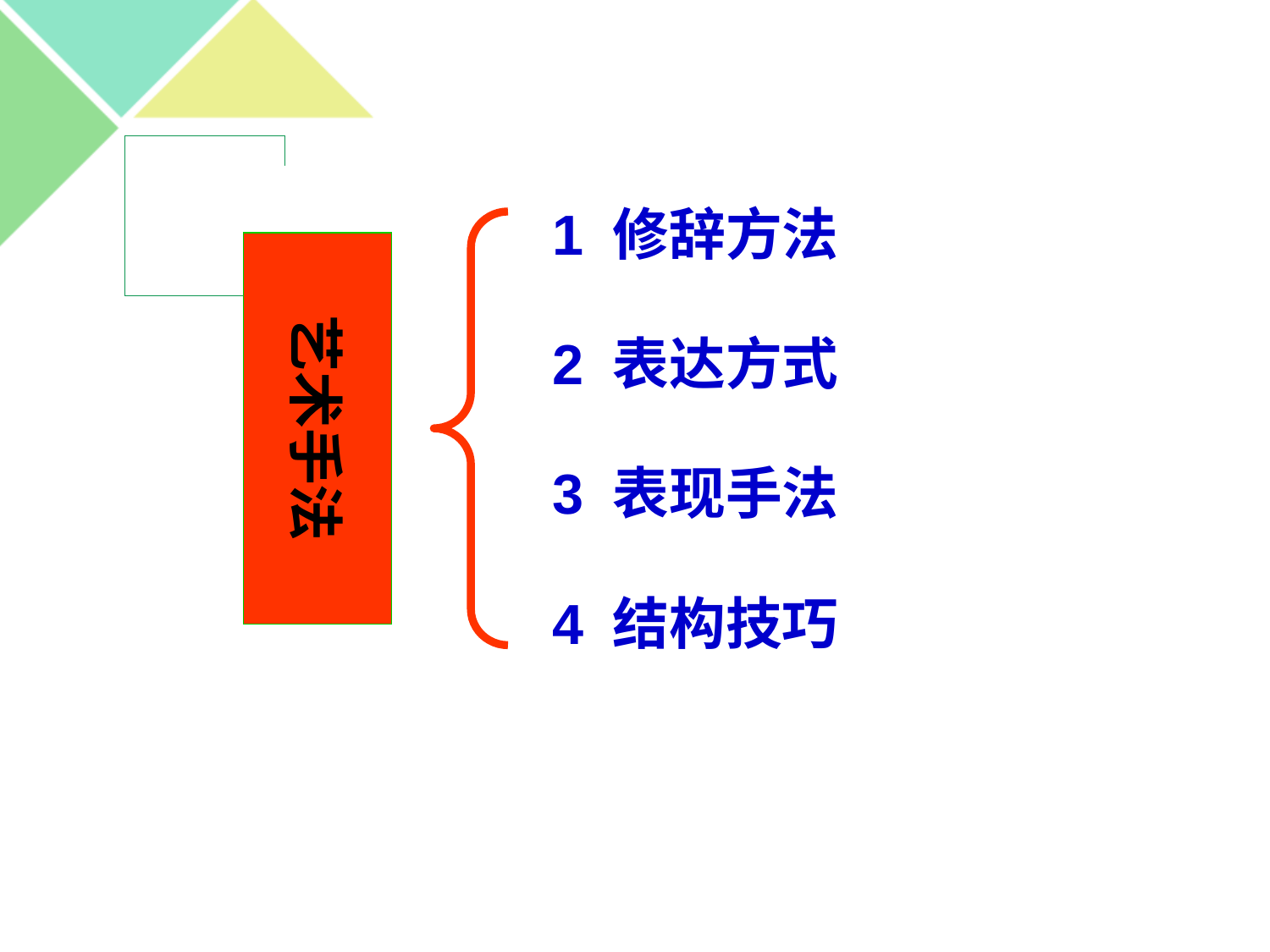

1 修辞方法
2 表达方式
3 表现手法
4 结构技巧

艺术手法